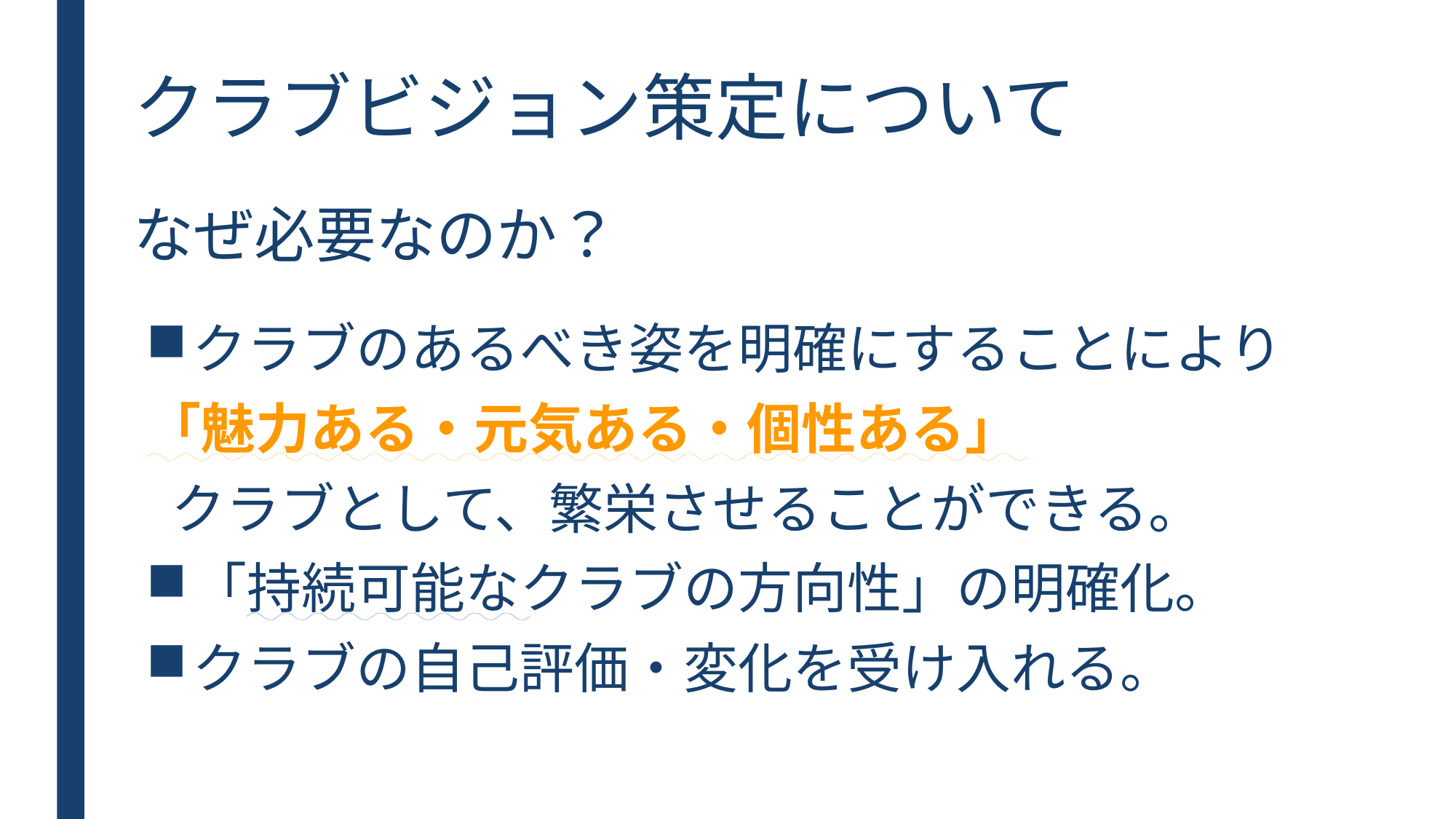

# クラブビジョン策定について
なぜ必要なのか？
クラブのあるべき姿を明確にすることにより
「魅力ある・元気ある・個性ある」
 クラブとして、繁栄させることができる。
「持続可能なクラブの方向性」の明確化。
クラブの自己評価・変化を受け入れる。